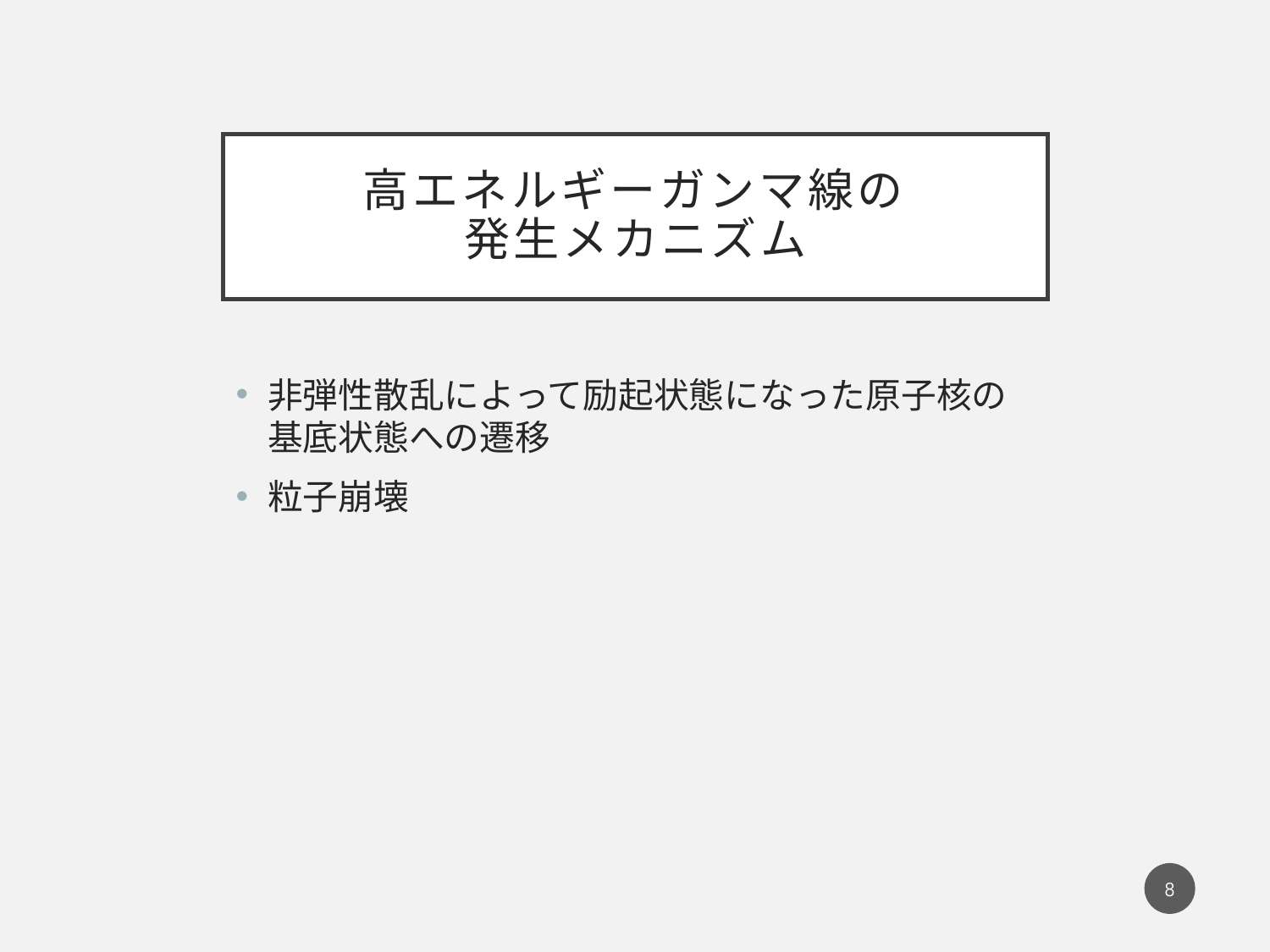

# 高エネルギーガンマ線の 発生メカニズム
非弾性散乱によって励起状態になった原子核の基底状態への遷移
粒子崩壊
8